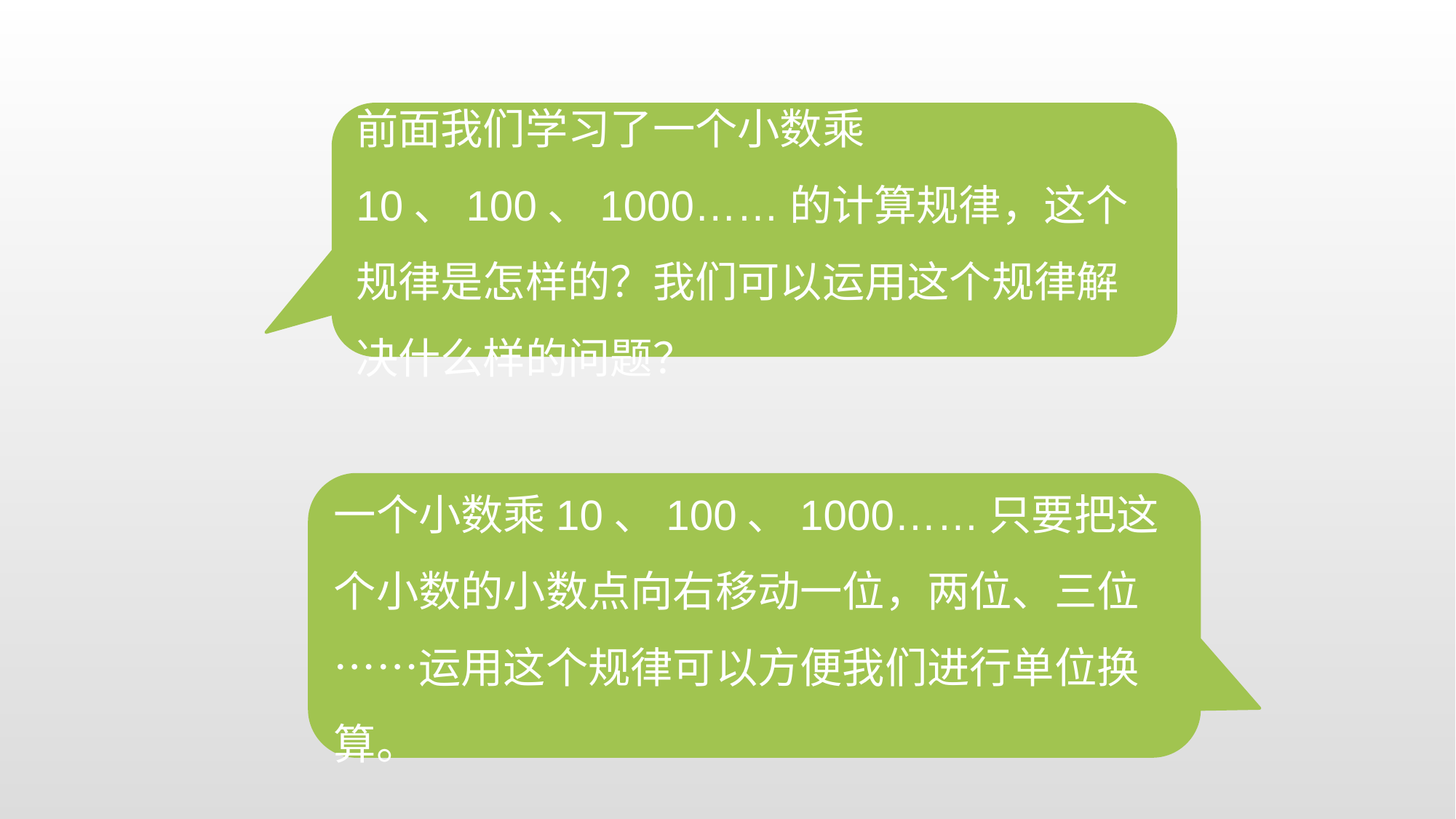

前面我们学习了一个小数乘10、100、1000……的计算规律，这个规律是怎样的？我们可以运用这个规律解决什么样的问题？
一个小数乘10、100、1000……只要把这个小数的小数点向右移动一位，两位、三位……运用这个规律可以方便我们进行单位换算。